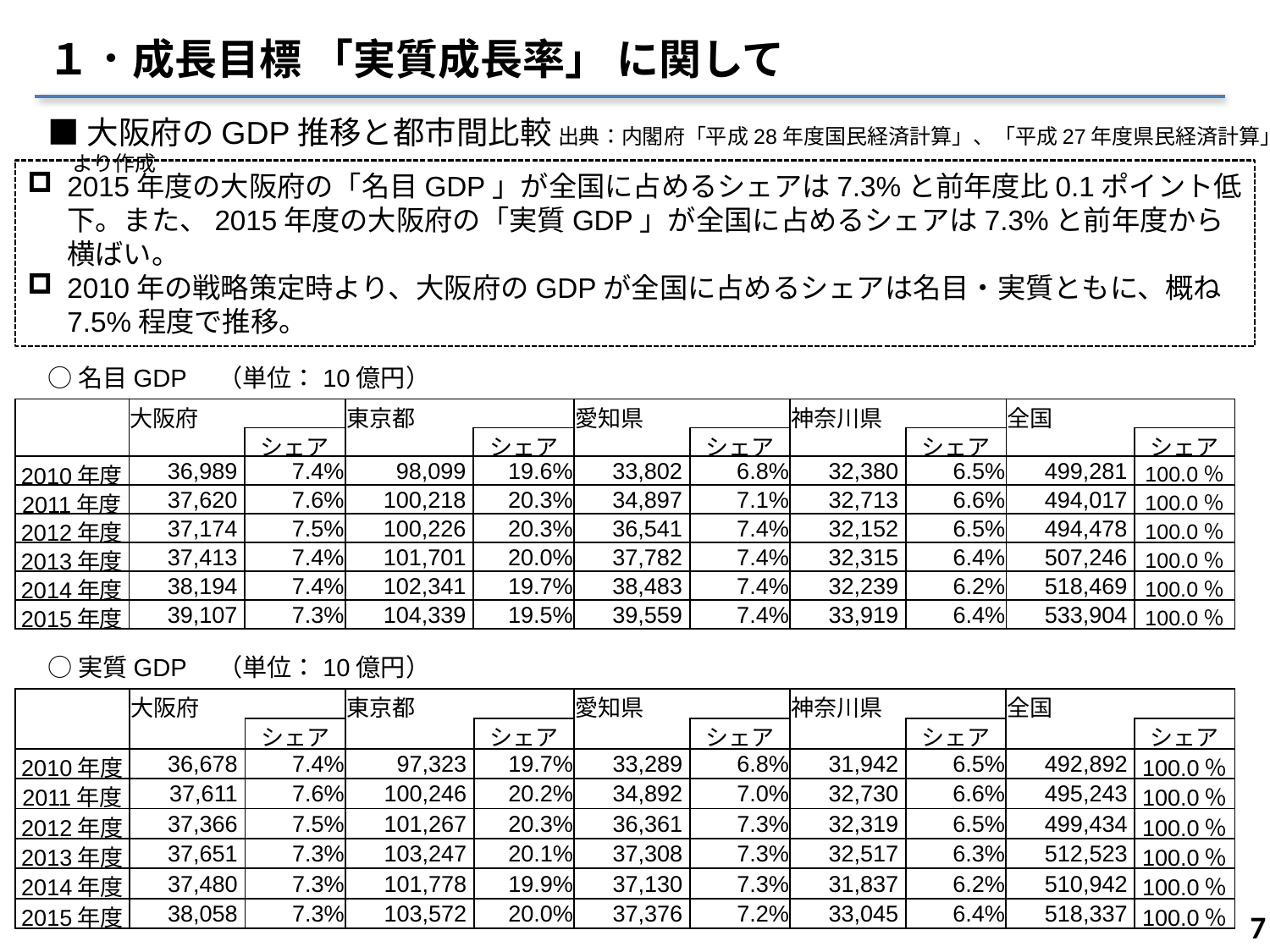

１．成長目標 「実質成長率」 に関して
■大阪府のGDP推移と都市間比較 出典：内閣府「平成28年度国民経済計算」、「平成27年度県民経済計算」より作成
2015年度の大阪府の「名目GDP」が全国に占めるシェアは7.3%と前年度比0.1ポイント低下。また、2015年度の大阪府の「実質GDP」が全国に占めるシェアは7.3%と前年度から横ばい。
2010年の戦略策定時より、大阪府のGDPが全国に占めるシェアは名目・実質ともに、概ね7.5%程度で推移。
○名目GDP　（単位：10億円）
|  | 大阪府 |  | 東京都 |  | 愛知県 |  | 神奈川県 |  | 全国 |  |
| --- | --- | --- | --- | --- | --- | --- | --- | --- | --- | --- |
|  |  | シェア |  | シェア |  | シェア |  | シェア |  | シェア |
| 2010年度 | 36,989 | 7.4% | 98,099 | 19.6% | 33,802 | 6.8% | 32,380 | 6.5% | 499,281 | 100.0％ |
| 2011年度 | 37,620 | 7.6% | 100,218 | 20.3% | 34,897 | 7.1% | 32,713 | 6.6% | 494,017 | 100.0％ |
| 2012年度 | 37,174 | 7.5% | 100,226 | 20.3% | 36,541 | 7.4% | 32,152 | 6.5% | 494,478 | 100.0％ |
| 2013年度 | 37,413 | 7.4% | 101,701 | 20.0% | 37,782 | 7.4% | 32,315 | 6.4% | 507,246 | 100.0％ |
| 2014年度 | 38,194 | 7.4% | 102,341 | 19.7% | 38,483 | 7.4% | 32,239 | 6.2% | 518,469 | 100.0％ |
| 2015年度 | 39,107 | 7.3% | 104,339 | 19.5% | 39,559 | 7.4% | 33,919 | 6.4% | 533,904 | 100.0％ |
○実質GDP　（単位：10億円）
|  | 大阪府 |  | 東京都 |  | 愛知県 |  | 神奈川県 |  | 全国 |  |
| --- | --- | --- | --- | --- | --- | --- | --- | --- | --- | --- |
|  |  | シェア |  | シェア |  | シェア |  | シェア |  | シェア |
| 2010年度 | 36,678 | 7.4% | 97,323 | 19.7% | 33,289 | 6.8% | 31,942 | 6.5% | 492,892 | 100.0％ |
| 2011年度 | 37,611 | 7.6% | 100,246 | 20.2% | 34,892 | 7.0% | 32,730 | 6.6% | 495,243 | 100.0％ |
| 2012年度 | 37,366 | 7.5% | 101,267 | 20.3% | 36,361 | 7.3% | 32,319 | 6.5% | 499,434 | 100.0％ |
| 2013年度 | 37,651 | 7.3% | 103,247 | 20.1% | 37,308 | 7.3% | 32,517 | 6.3% | 512,523 | 100.0％ |
| 2014年度 | 37,480 | 7.3% | 101,778 | 19.9% | 37,130 | 7.3% | 31,837 | 6.2% | 510,942 | 100.0％ |
| 2015年度 | 38,058 | 7.3% | 103,572 | 20.0% | 37,376 | 7.2% | 33,045 | 6.4% | 518,337 | 100.0％ |
7